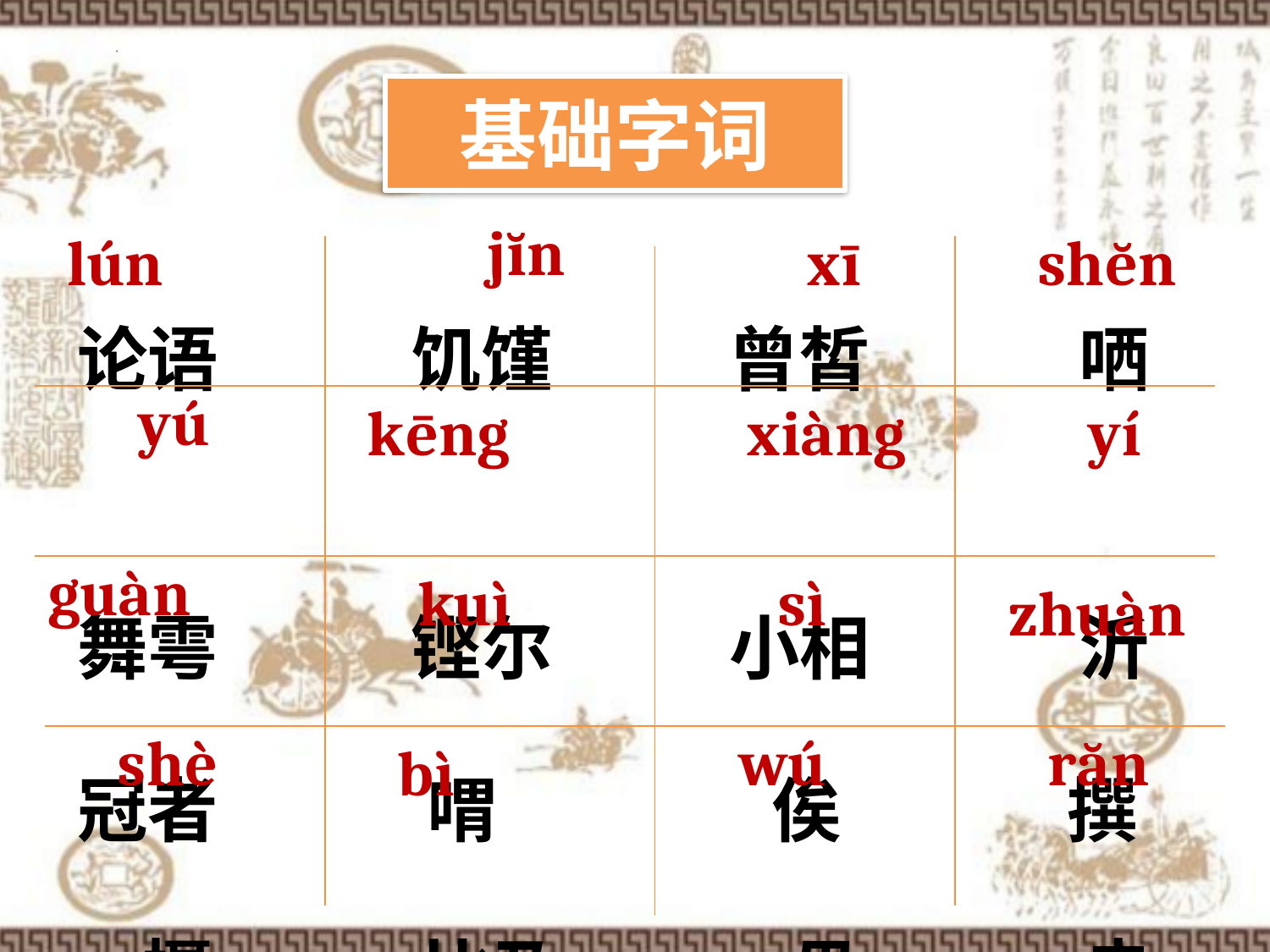

基础字词
jĭn
lún
xī
shĕn
论语            饥馑           曾皙             哂
舞雩            铿尔           小相             沂
冠者             喟                 俟              撰
   摄             比及              毋              冉
yú
kēng
xiàng
yí
guàn
kuì
sì
zhuàn
shè
wú
răn
bì